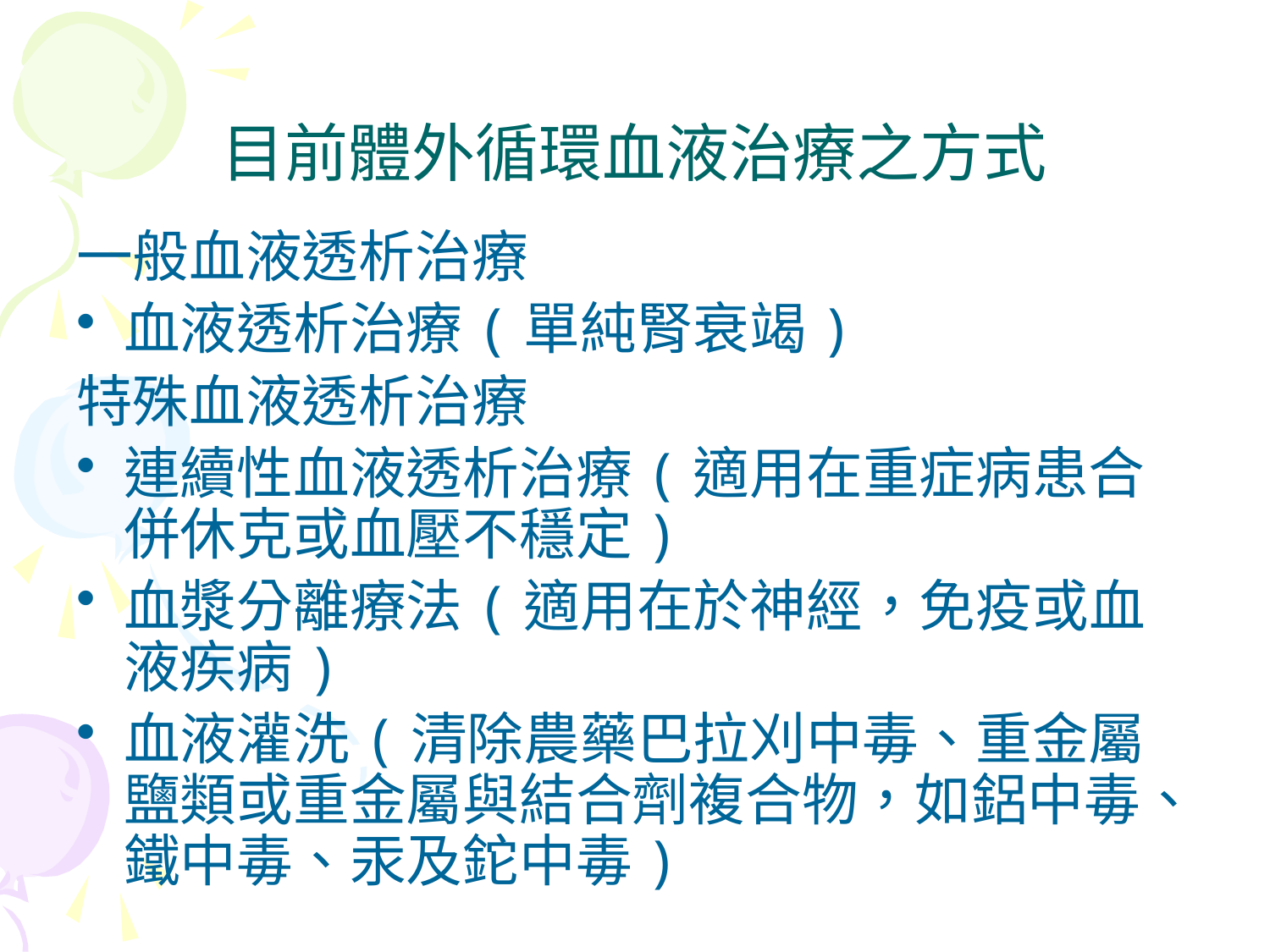

# 目前體外循環血液治療之方式
一般血液透析治療
血液透析治療(單純腎衰竭)
特殊血液透析治療
連續性血液透析治療(適用在重症病患合併休克或血壓不穩定)
血漿分離療法(適用在於神經，免疫或血液疾病)
血液灌洗(清除農藥巴拉刈中毒、重金屬鹽類或重金屬與結合劑複合物，如鋁中毒、鐵中毒、汞及鉈中毒)